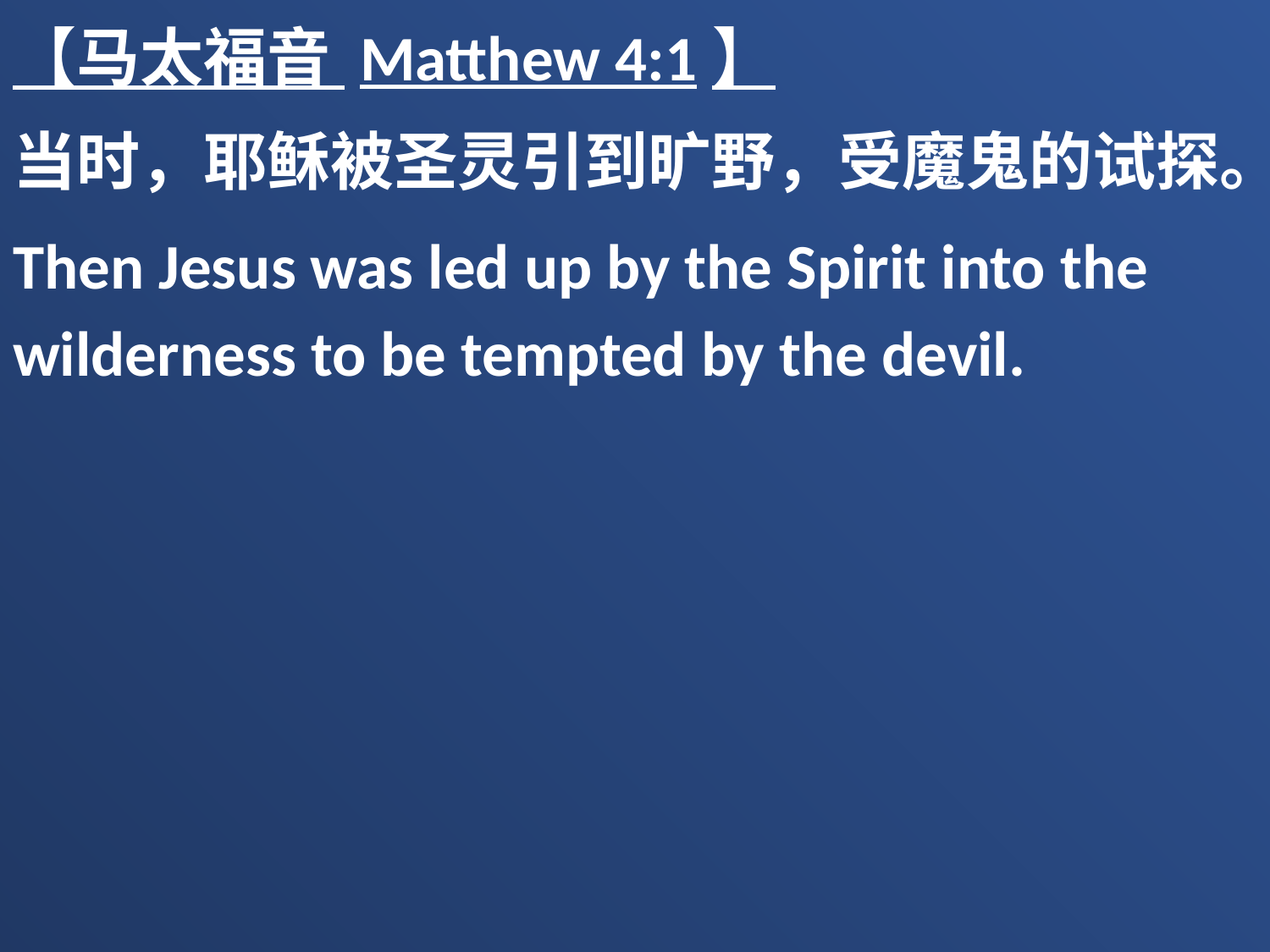

【马太福音 Matthew 4:1】
当时，耶稣被圣灵引到旷野，受魔鬼的试探。
Then Jesus was led up by the Spirit into the wilderness to be tempted by the devil.